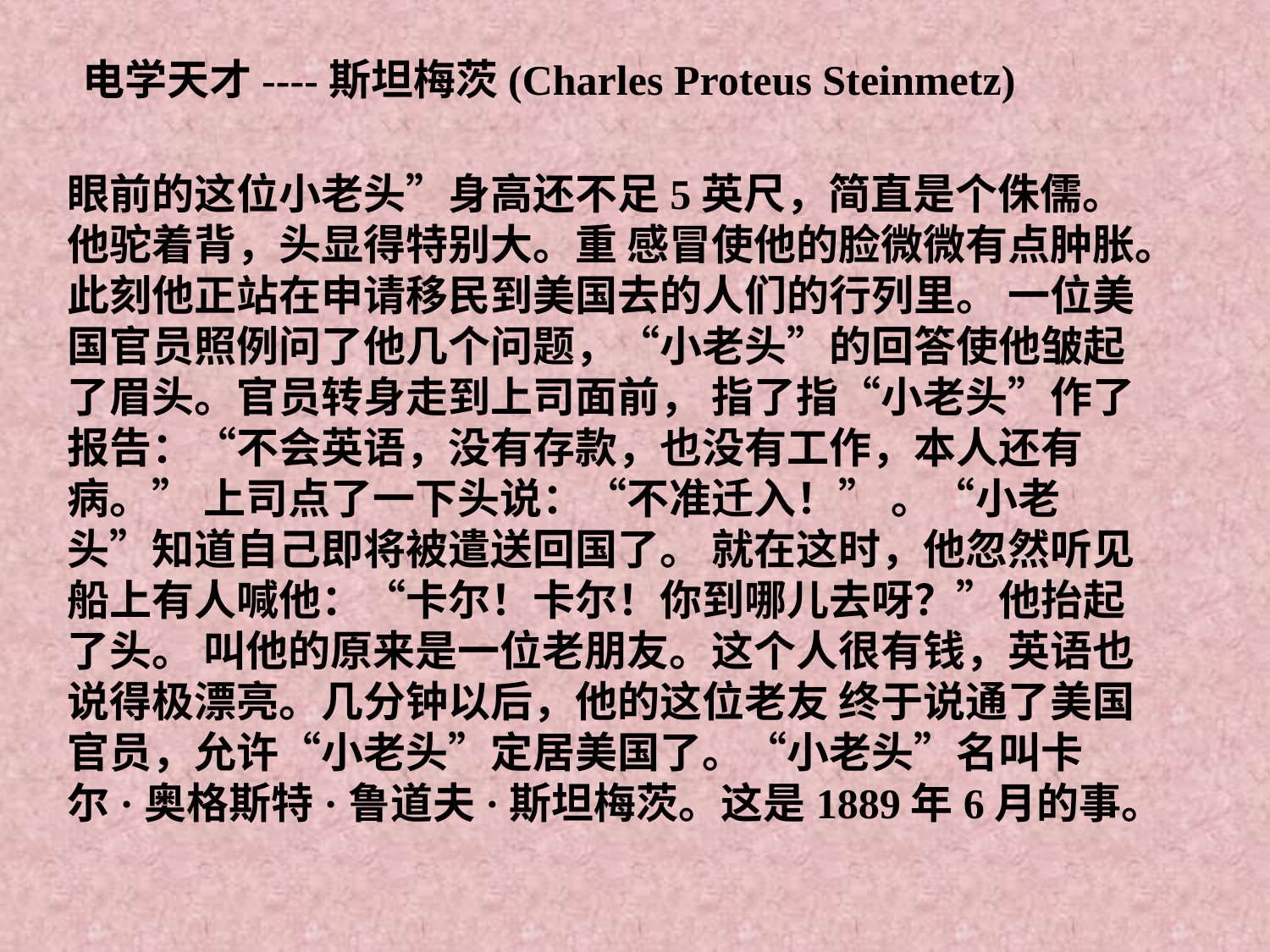

电学天才----斯坦梅茨(Charles Proteus Steinmetz)
眼前的这位小老头”身高还不足5英尺，简直是个侏儒。他驼着背，头显得特别大。重 感冒使他的脸微微有点肿胀。此刻他正站在申请移民到美国去的人们的行列里。 一位美 国官员照例问了他几个问题，“小老头”的回答使他皱起了眉头。官员转身走到上司面前， 指了指“小老头”作了报告：“不会英语，没有存款，也没有工作，本人还有病。” 上司点了一下头说：“不准迁入！” 。“小老头”知道自己即将被遣送回国了。 就在这时，他忽然听见船上有人喊他：“卡尔！卡尔！你到哪儿去呀？”他抬起了头。 叫他的原来是一位老朋友。这个人很有钱，英语也说得极漂亮。几分钟以后，他的这位老友 终于说通了美国官员，允许“小老头”定居美国了。“小老头”名叫卡尔·奥格斯特·鲁道夫·斯坦梅茨。这是1889年6月的事。